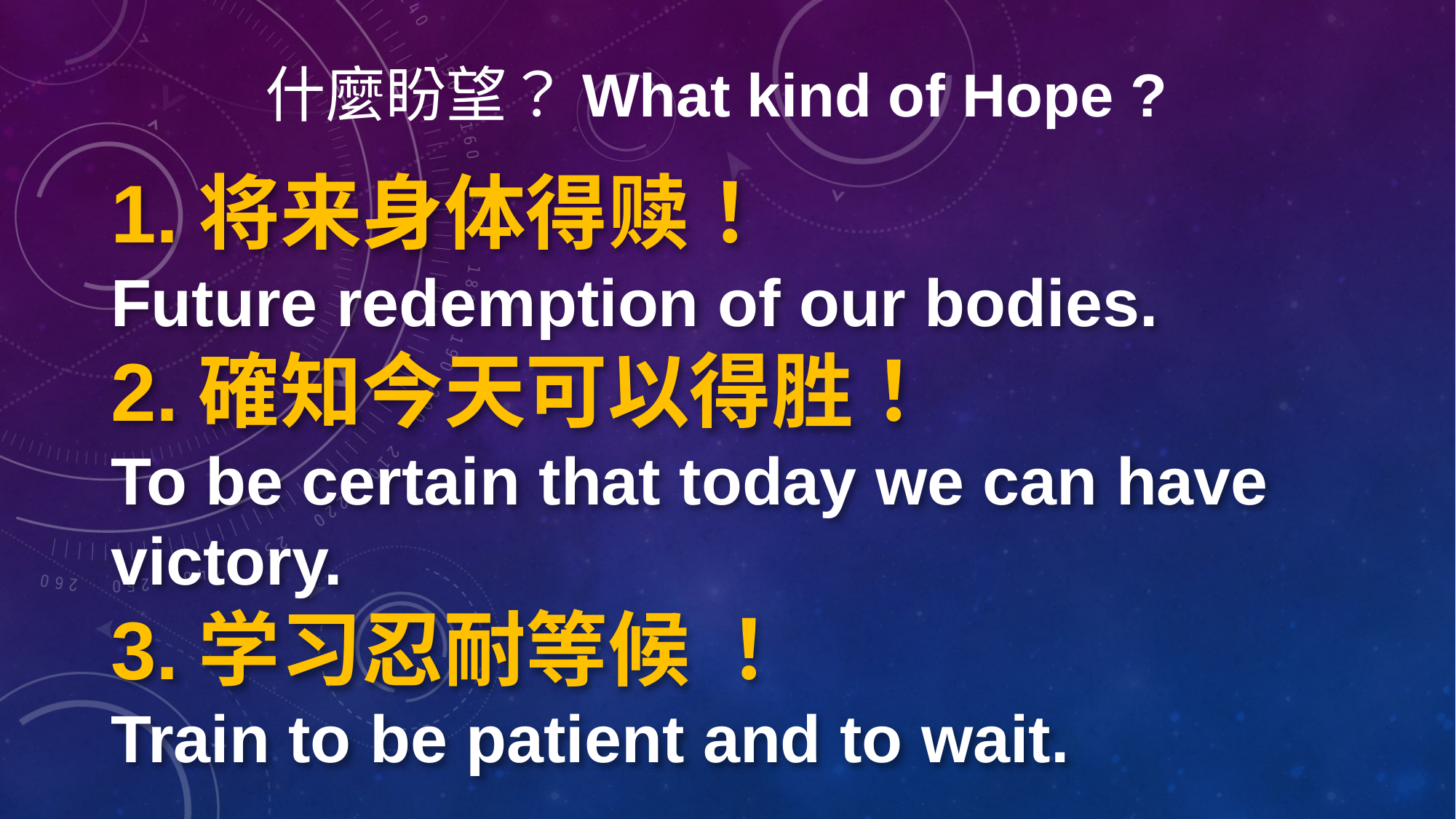

什麼盼望？What kind of Hope ?
1.将来身体得赎！
Future redemption of our bodies.
2.確知今天可以得胜！
To be certain that today we can have victory.
3.学习忍耐等候 ！
Train to be patient and to wait.